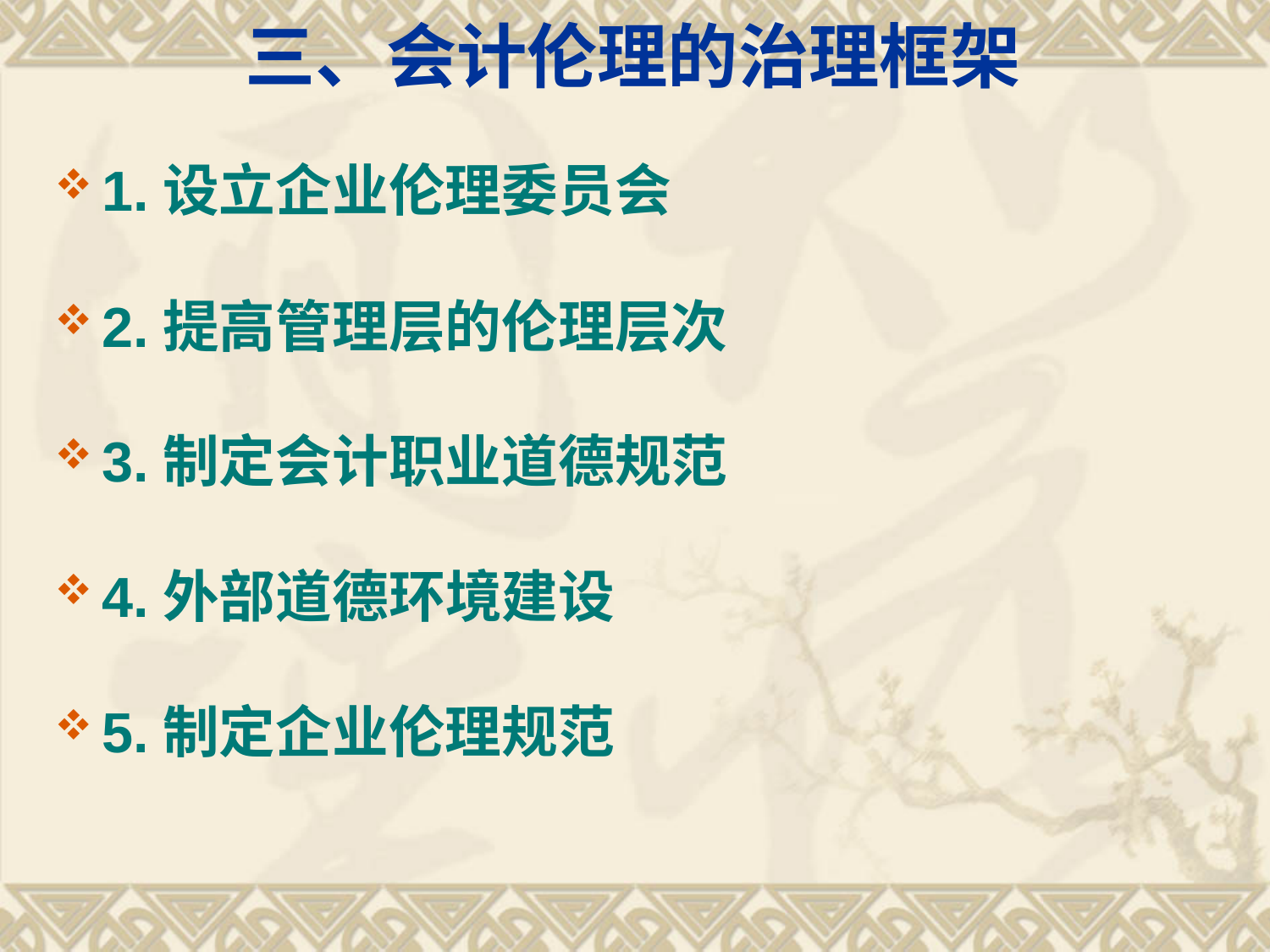

三、会计伦理的治理框架
1.设立企业伦理委员会

2.提高管理层的伦理层次

3.制定会计职业道德规范

4.外部道德环境建设

5.制定企业伦理规范